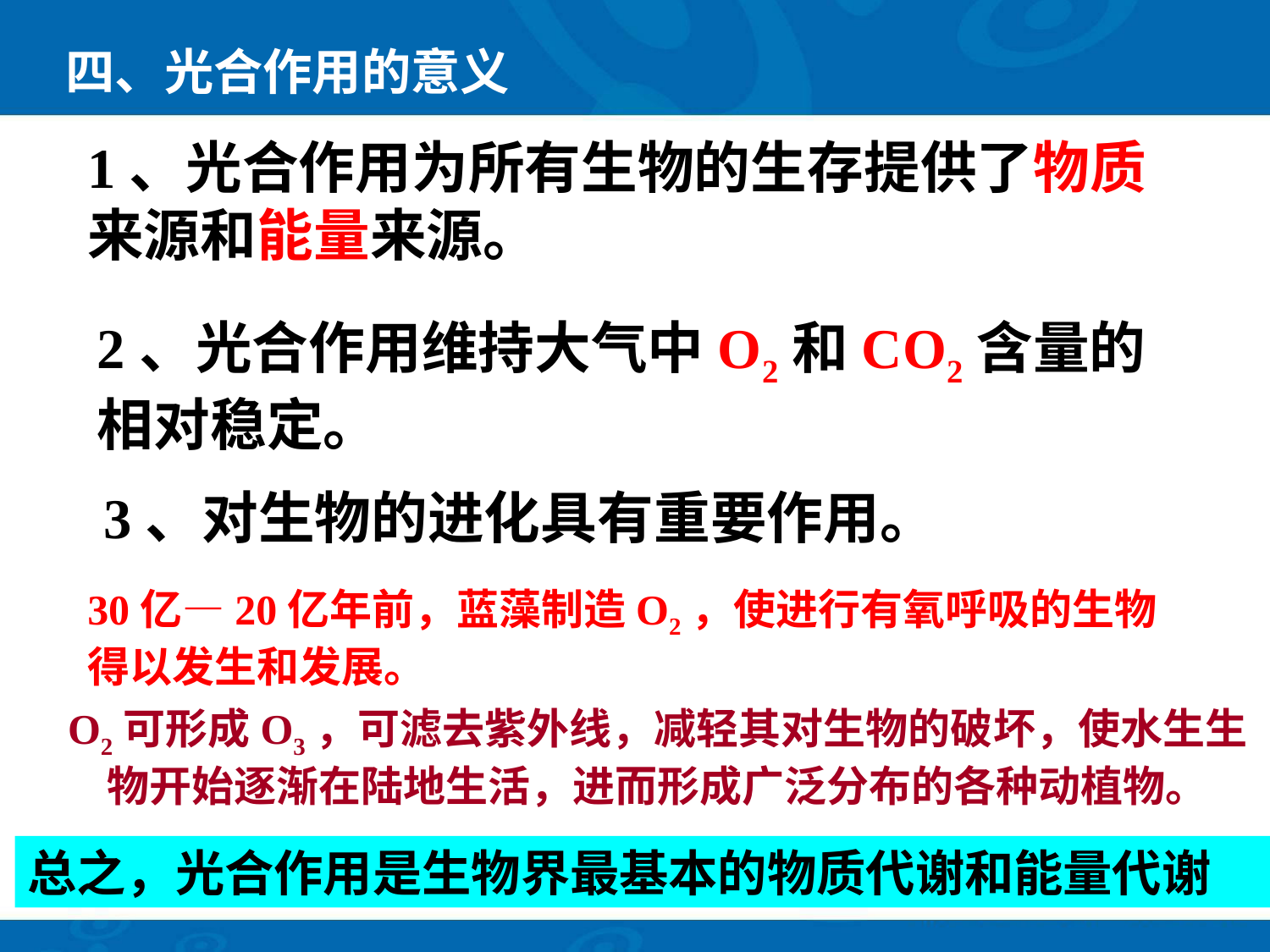

四、光合作用的意义
1、光合作用为所有生物的生存提供了物质来源和能量来源。
2、光合作用维持大气中O2和CO2含量的相对稳定。
3、对生物的进化具有重要作用。
30亿—20亿年前，蓝藻制造O2，使进行有氧呼吸的生物得以发生和发展。
O2可形成O3，可滤去紫外线，减轻其对生物的破坏，使水生生物开始逐渐在陆地生活，进而形成广泛分布的各种动植物。
总之，光合作用是生物界最基本的物质代谢和能量代谢